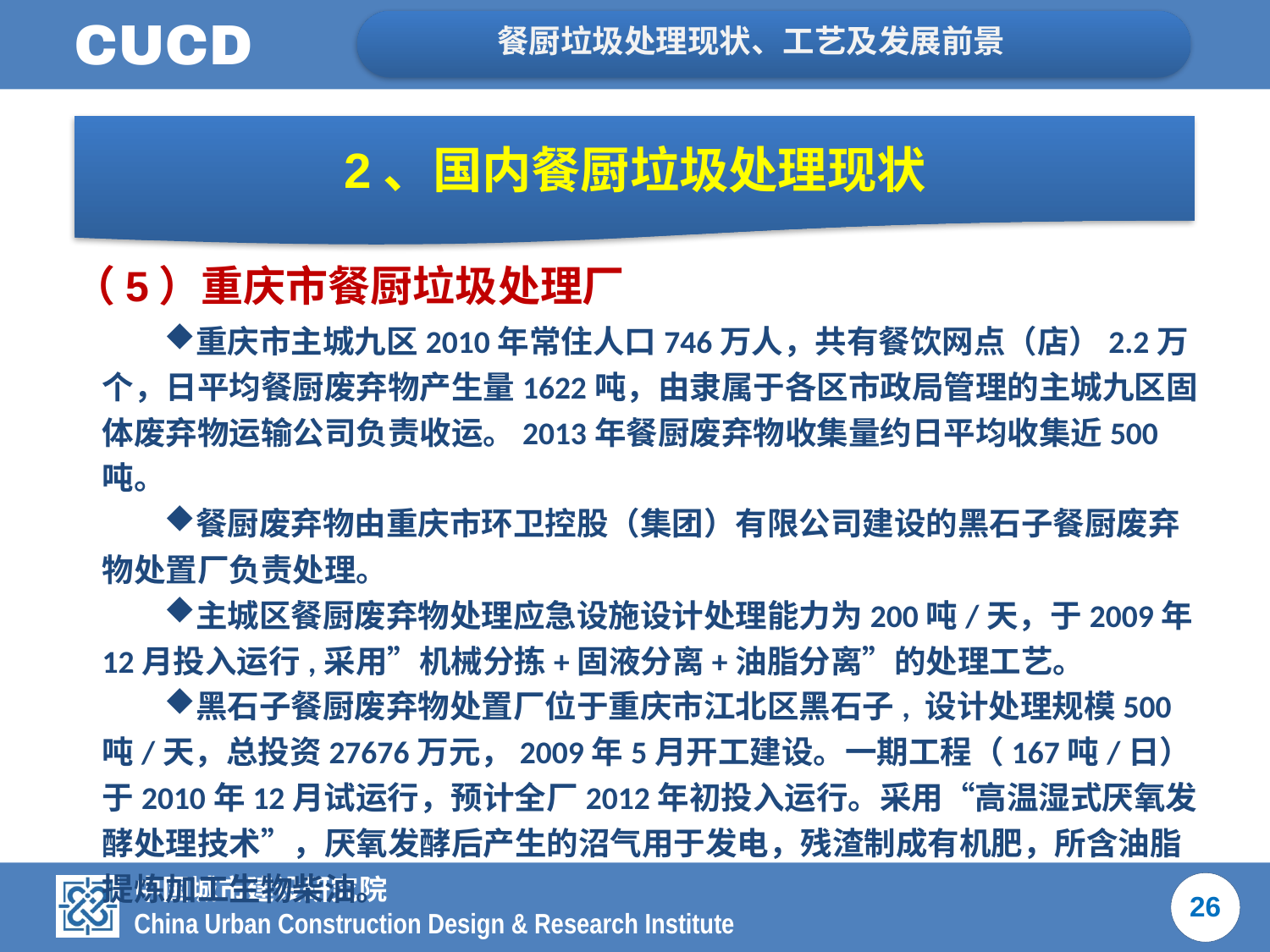

2、国内餐厨垃圾处理现状
（5）重庆市餐厨垃圾处理厂
重庆市主城九区2010年常住人口746万人，共有餐饮网点（店）2.2万个，日平均餐厨废弃物产生量1622吨，由隶属于各区市政局管理的主城九区固体废弃物运输公司负责收运。2013年餐厨废弃物收集量约日平均收集近500吨。
餐厨废弃物由重庆市环卫控股（集团）有限公司建设的黑石子餐厨废弃物处置厂负责处理。
主城区餐厨废弃物处理应急设施设计处理能力为200吨/天，于2009年12月投入运行,采用”机械分拣+固液分离+油脂分离”的处理工艺。
黑石子餐厨废弃物处置厂位于重庆市江北区黑石子, 设计处理规模500吨/天，总投资27676万元，2009年5月开工建设。一期工程（167吨/日）于2010年12月试运行，预计全厂2012年初投入运行。采用“高温湿式厌氧发酵处理技术”，厌氧发酵后产生的沼气用于发电，残渣制成有机肥，所含油脂提炼加工生物柴油。
26